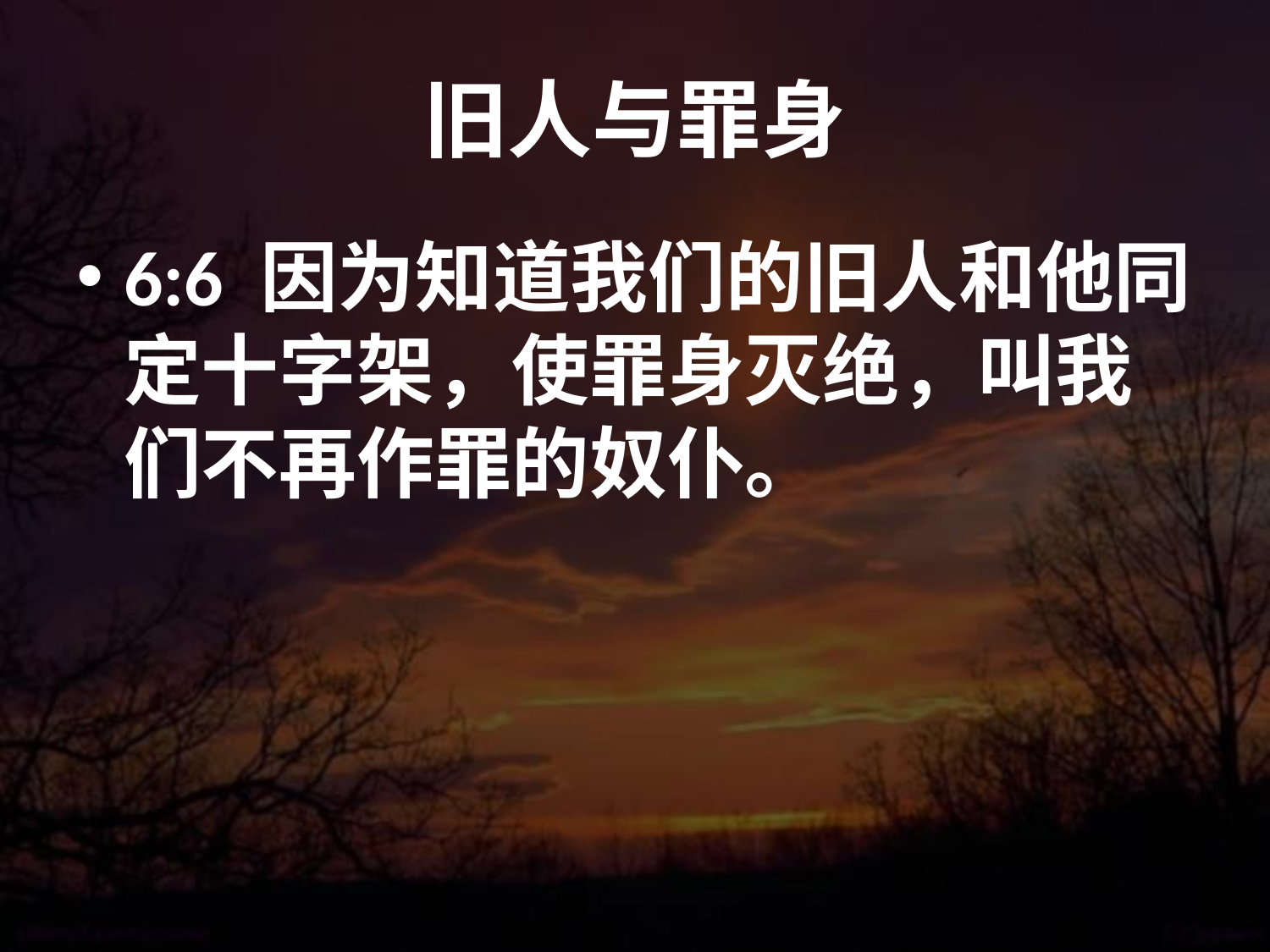

# 旧人与罪身
6:6 因为知道我们的旧人和他同定十字架，使罪身灭绝，叫我们不再作罪的奴仆。